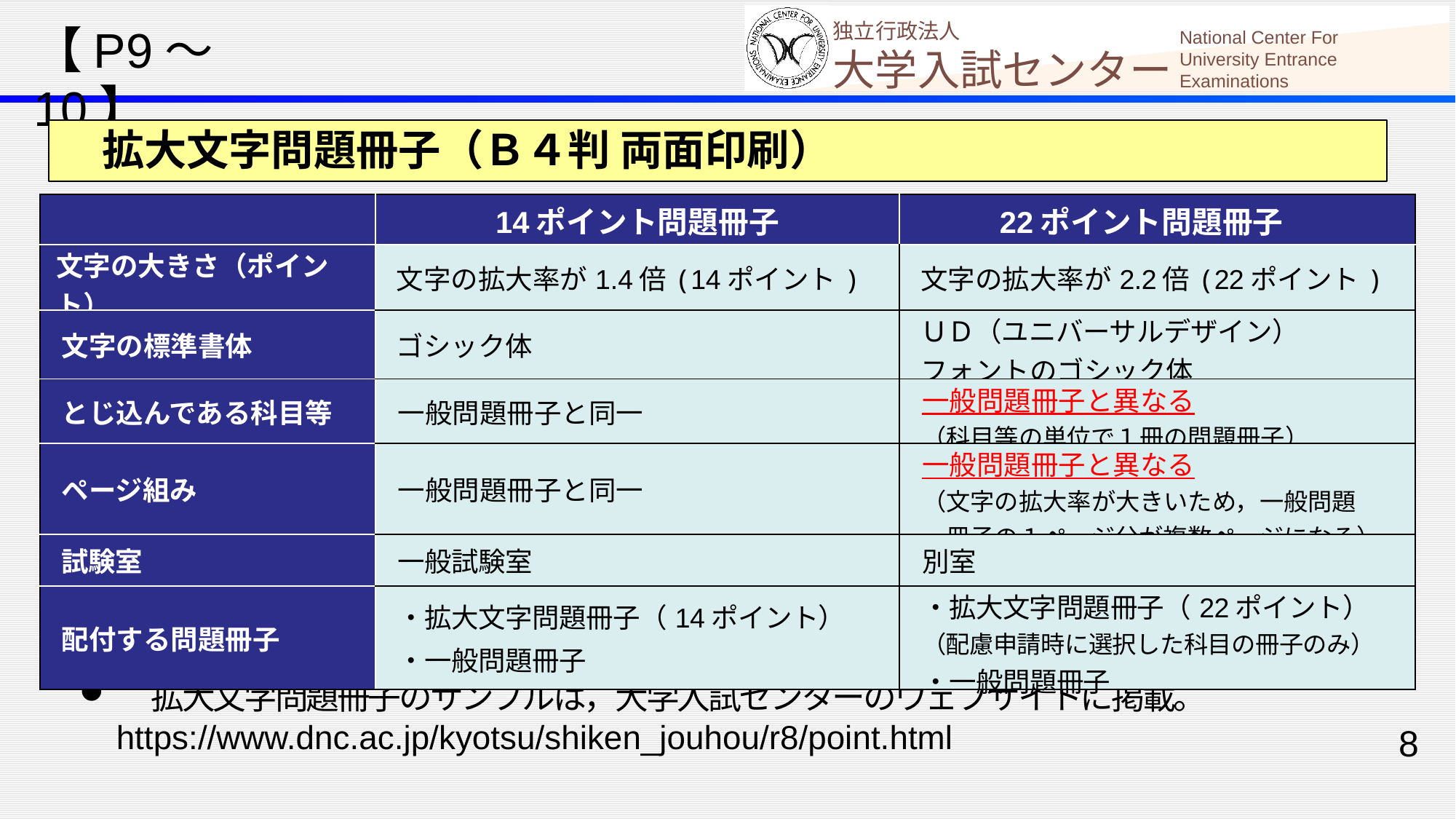

【P9～10】
　拡大文字問題冊子（Ｂ４判 両面印刷）

|  | 14ポイント問題冊子 | 22ポイント問題冊子 |
| --- | --- | --- |
| 文字の大きさ（ポイント） | 文字の拡大率が1.4倍(14ポイント) | 文字の拡大率が2.2倍(22ポイント) |
| 文字の標準書体 | ゴシック体 | ＵＤ（ユニバーサルデザイン）　　　　フォントのゴシック体 |
| とじ込んである科目等 | 一般問題冊子と同一 | 一般問題冊子と異なる （科目等の単位で１冊の問題冊子） |
| ページ組み | 一般問題冊子と同一 | 一般問題冊子と異なる （文字の拡大率が大きいため，一般問題 　冊子の１ページ分が複数ページになる） |
| 試験室 | 一般試験室 | 別室 |
| 配付する問題冊子 | ・拡大文字問題冊子（14ポイント） ・一般問題冊子 | ・拡大文字問題冊子（22ポイント） （配慮申請時に選択した科目の冊子のみ） ・一般問題冊子 |

　拡大文字問題冊子のサンプルは，大学入試センターのウェブサイトに掲載。
    https://www.dnc.ac.jp/kyotsu/shiken_jouhou/r8/point.html
8